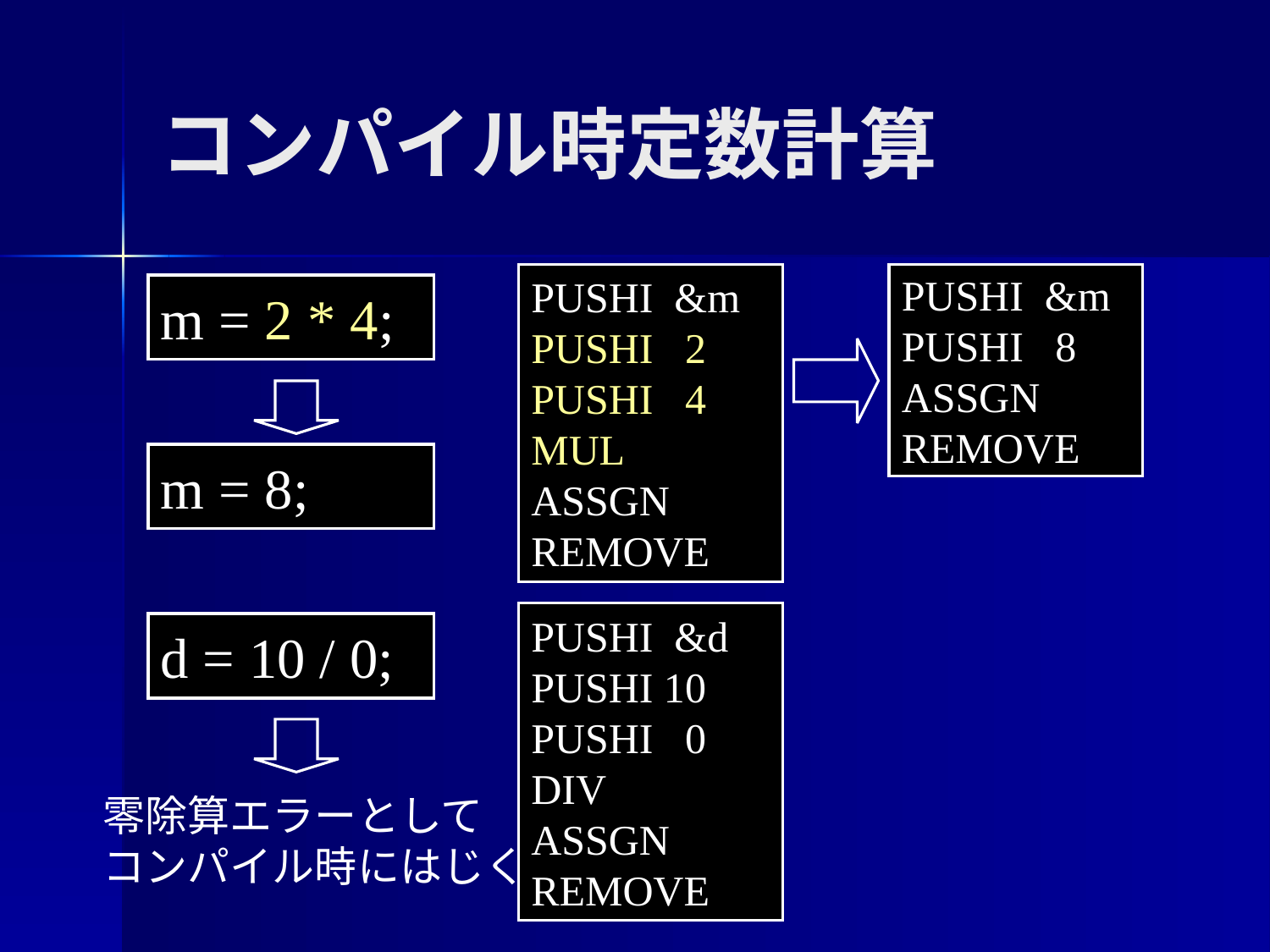

コンパイル時定数計算
PUSHI  &m
PUSHI   2
PUSHI   4
MUL
ASSGN
REMOVE
PUSHI  &m
PUSHI   2
PUSHI   4
MUL
ASSGN
REMOVE
PUSHI  &m
PUSHI   8
ASSGN
REMOVE

m = 2 * 4;

m = 8;
PUSHI  &d
PUSHI 10
PUSHI   0
DIV
ASSGN
REMOVE
d = 10 / 0;

零除算エラーとして
コンパイル時にはじく